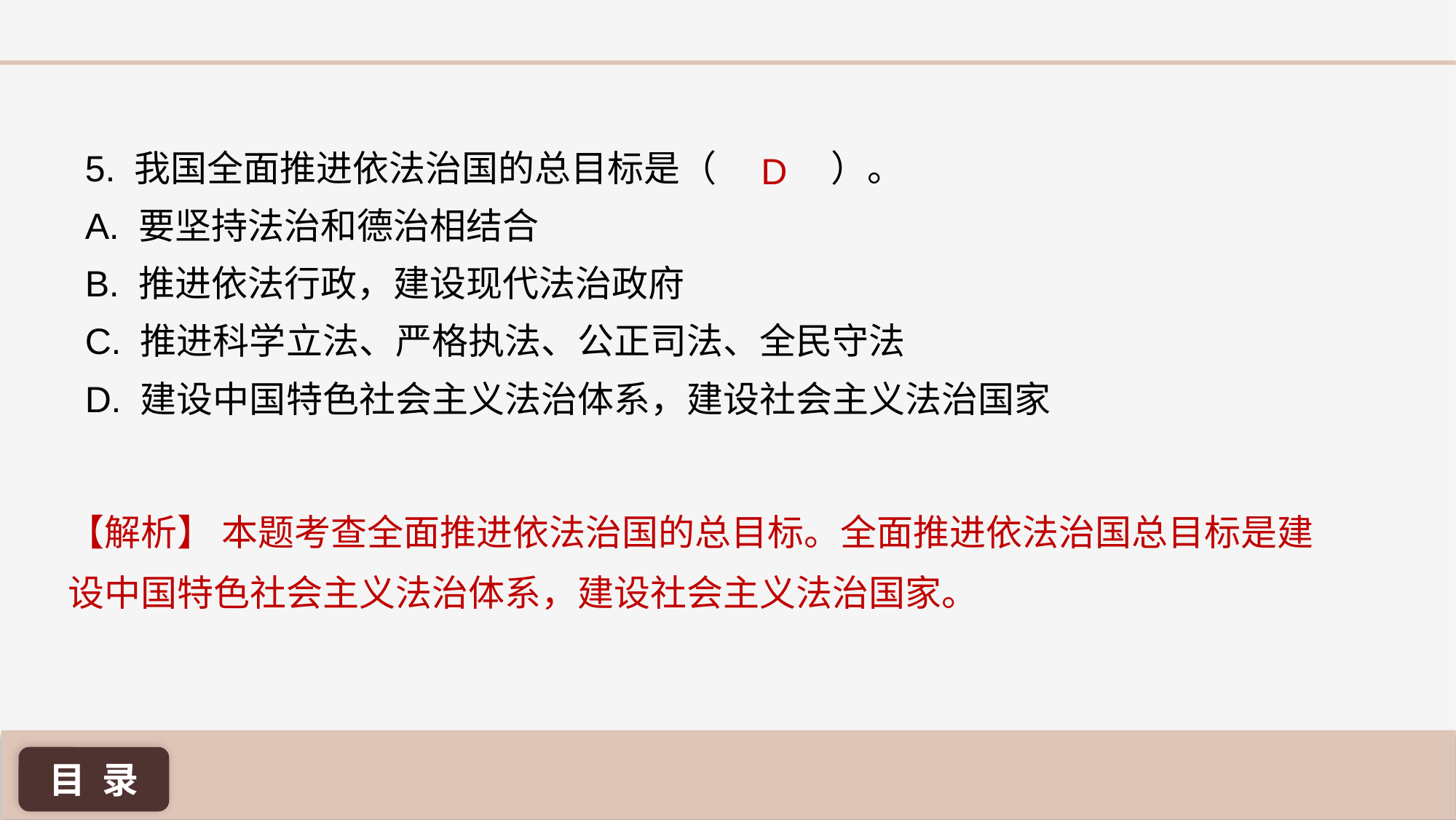

5. 我国全面推进依法治国的总目标是（              ）。
A. 要坚持法治和德治相结合
B. 推进依法行政，建设现代法治政府
C. 推进科学立法、严格执法、公正司法、全民守法
D. 建设中国特色社会主义法治体系，建设社会主义法治国家
D
【解析】 本题考查全面推进依法治国的总目标。全面推进依法治国总目标是建设中国特色社会主义法治体系，建设社会主义法治国家。